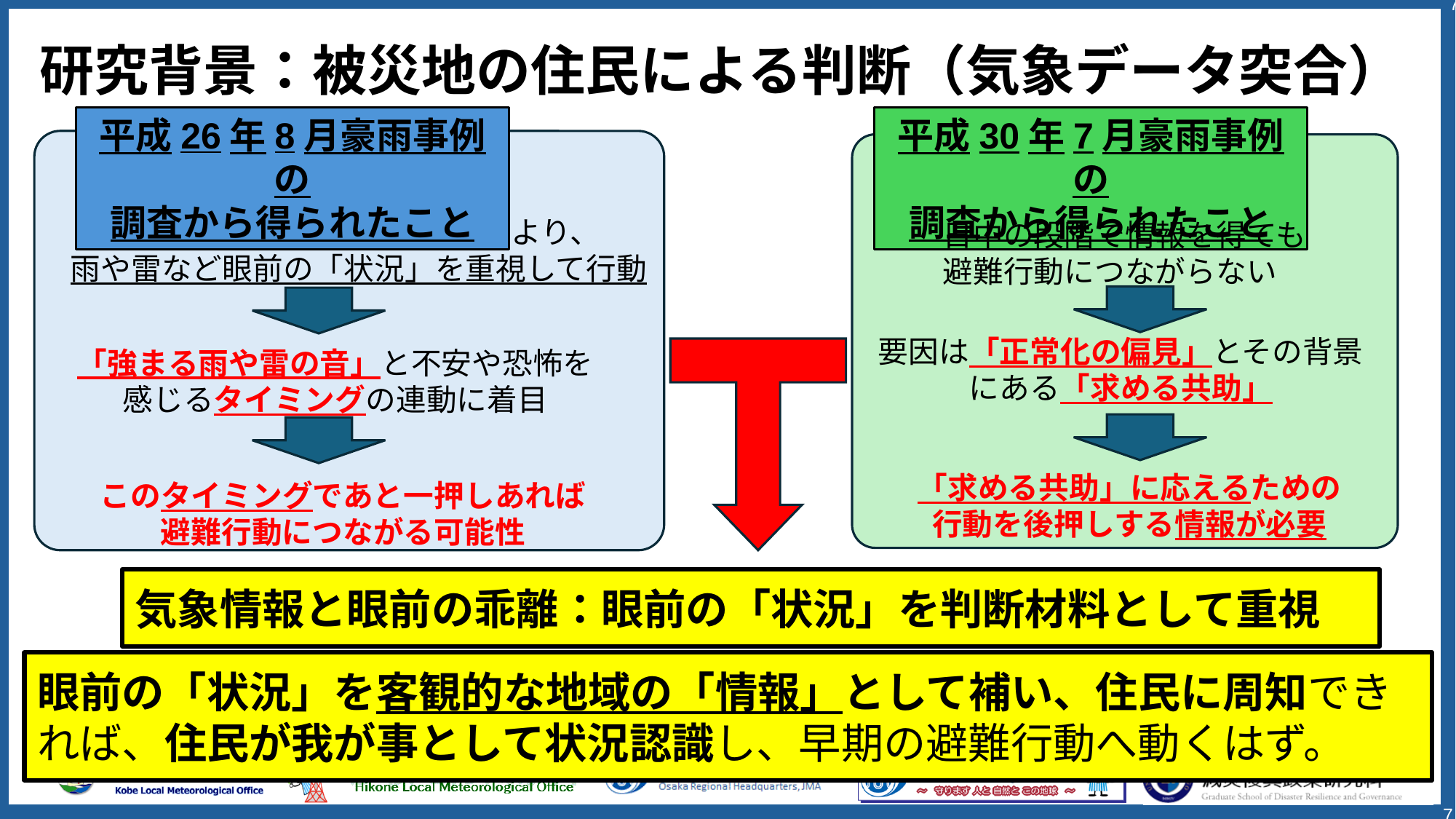

7
研究背景：被災地の住民による判断（気象データ突合）
平成26年8月豪雨事例の
調査から得られたこと
平成30年7月豪雨事例の
調査から得られたこと

防災気象情報という「情報」より、
雨や雷など眼前の「状況」を重視して行動
日中の段階で情報を得ても避難行動につながらない

要因は「正常化の偏見」とその背景にある「求める共助」
「強まる雨や雷の音」と不安や恐怖を
感じるタイミングの連動に着目

「求める共助」に応えるための
行動を後押しする情報が必要
このタイミングであと一押しあれば
避難行動につながる可能性
気象情報と眼前の乖離：眼前の「状況」を判断材料として重視
眼前の「状況」を客観的な地域の「情報」として補い、住民に周知できれば、住民が我が事として状況認識し、早期の避難行動へ動くはず。
7